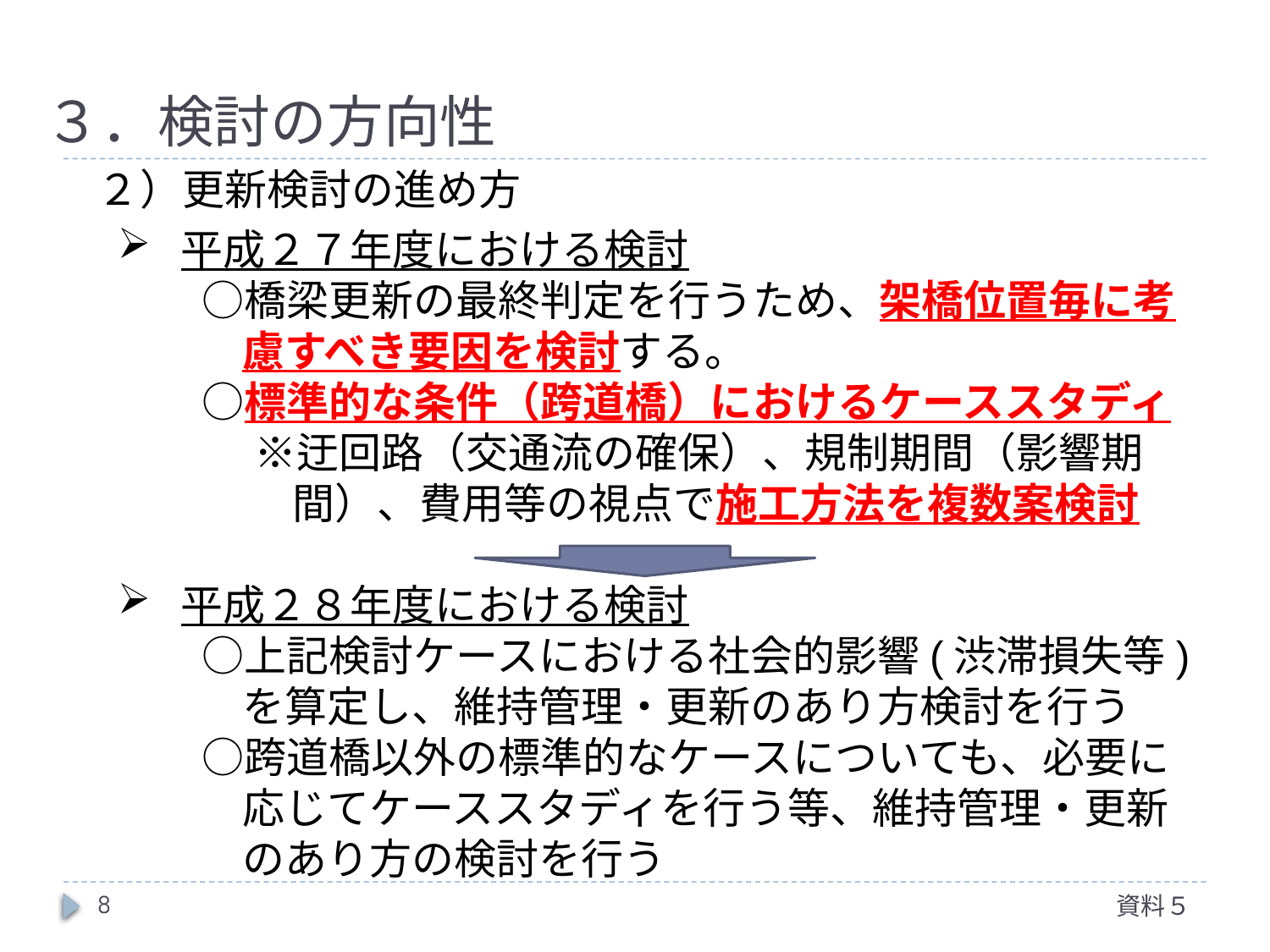

# ３．検討の方向性
２）更新検討の進め方
平成２７年度における検討
　　○橋梁更新の最終判定を行うため、架橋位置毎に考慮すべき要因を検討する。
　　○標準的な条件（跨道橋）におけるケーススタディ
　　　 ※迂回路（交通流の確保）、規制期間（影響期間）、費用等の視点で施工方法を複数案検討

平成２８年度における検討
　　○上記検討ケースにおける社会的影響(渋滞損失等)を算定し、維持管理・更新のあり方検討を行う
　　○跨道橋以外の標準的なケースについても、必要に応じてケーススタディを行う等、維持管理・更新のあり方の検討を行う

8
資料５